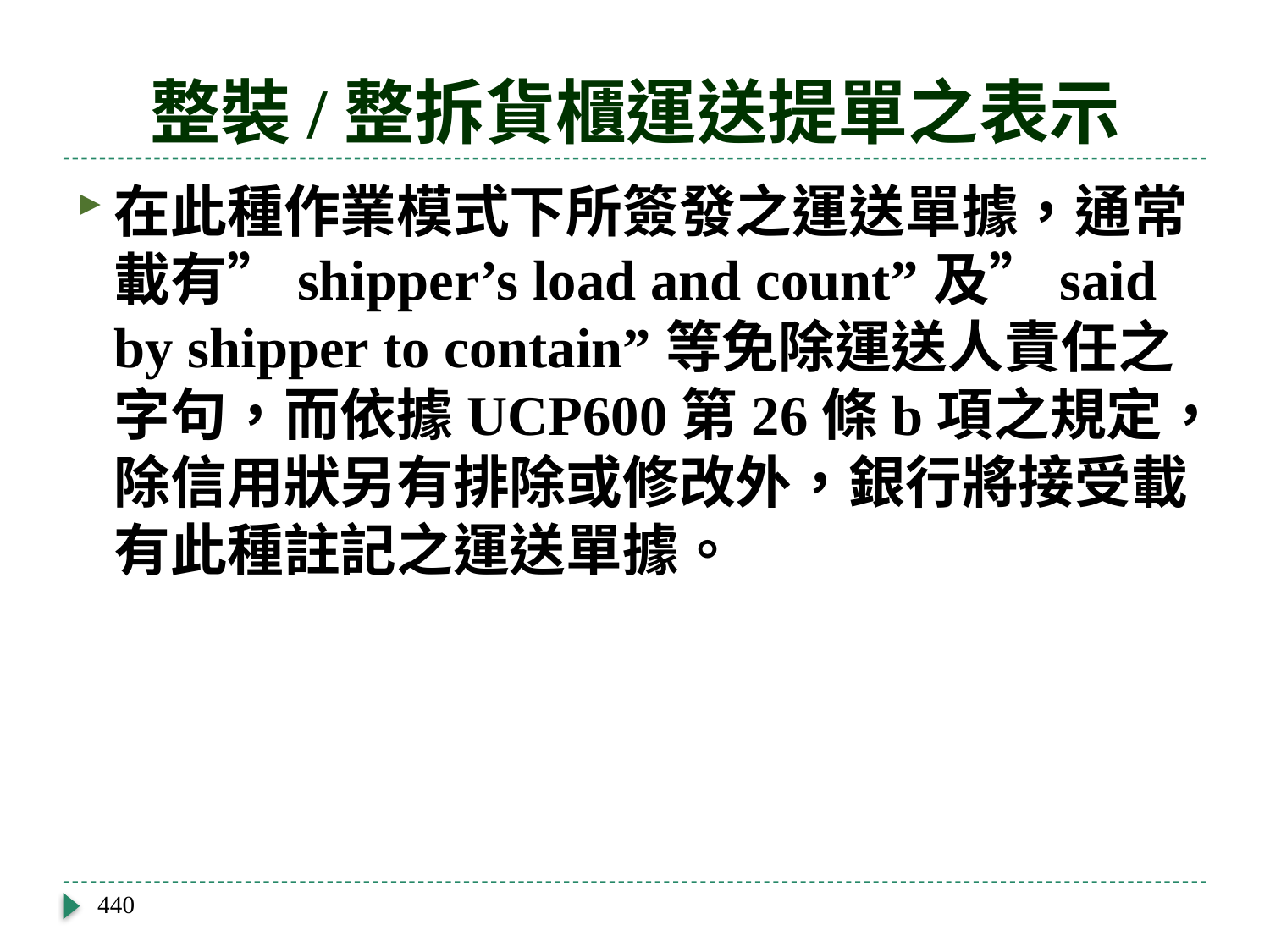

# 整裝/整拆貨櫃運送提單之表示
在此種作業模式下所簽發之運送單據，通常載有”shipper’s load and count”及”said by shipper to contain”等免除運送人責任之字句，而依據UCP600第26條b項之規定，除信用狀另有排除或修改外，銀行將接受載有此種註記之運送單據。
440